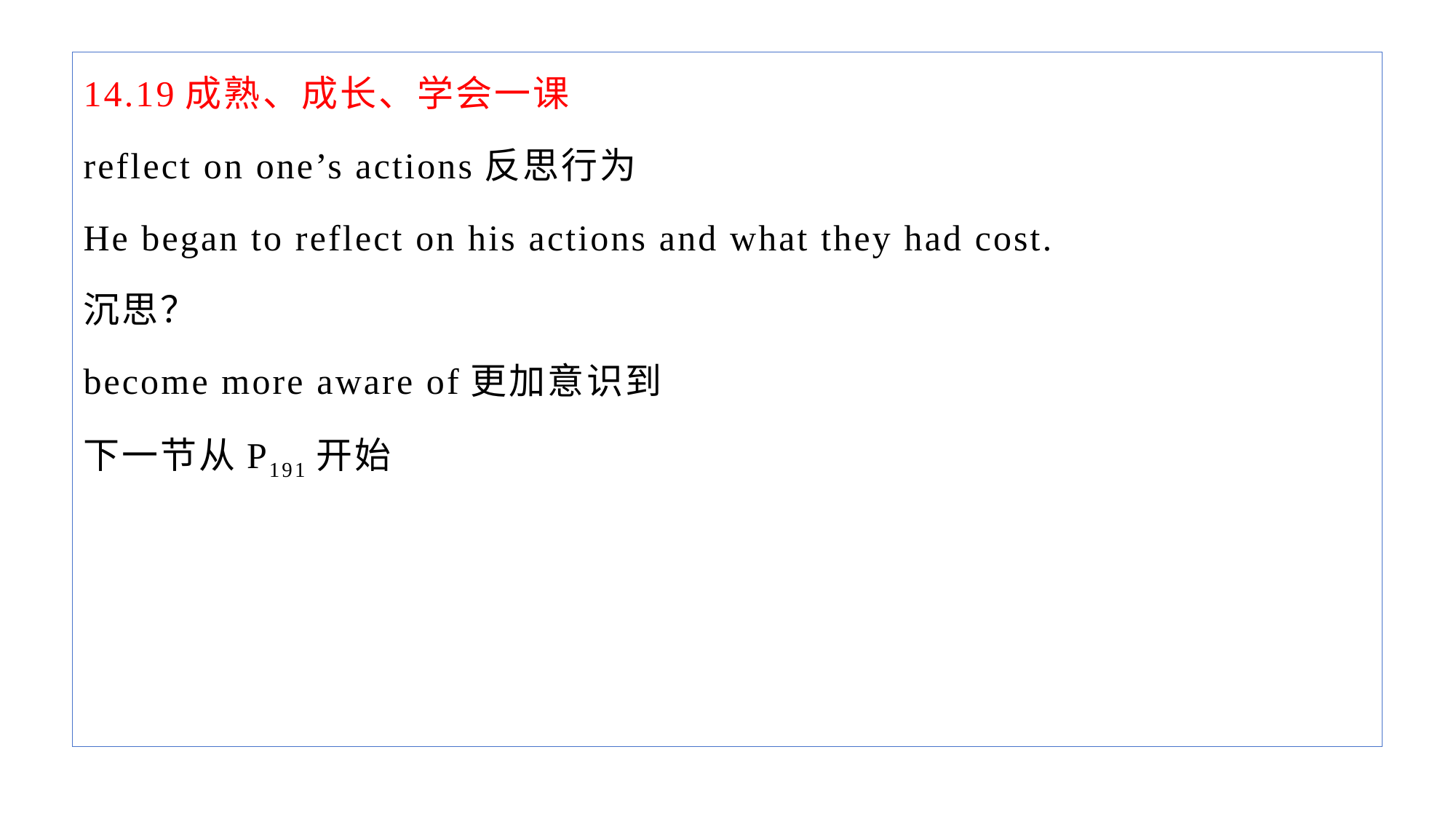

14.19成熟、成长、学会一课
reflect on one’s actions反思行为
He began to reflect on his actions and what they had cost.
沉思？
become more aware of更加意识到
下一节从P191开始